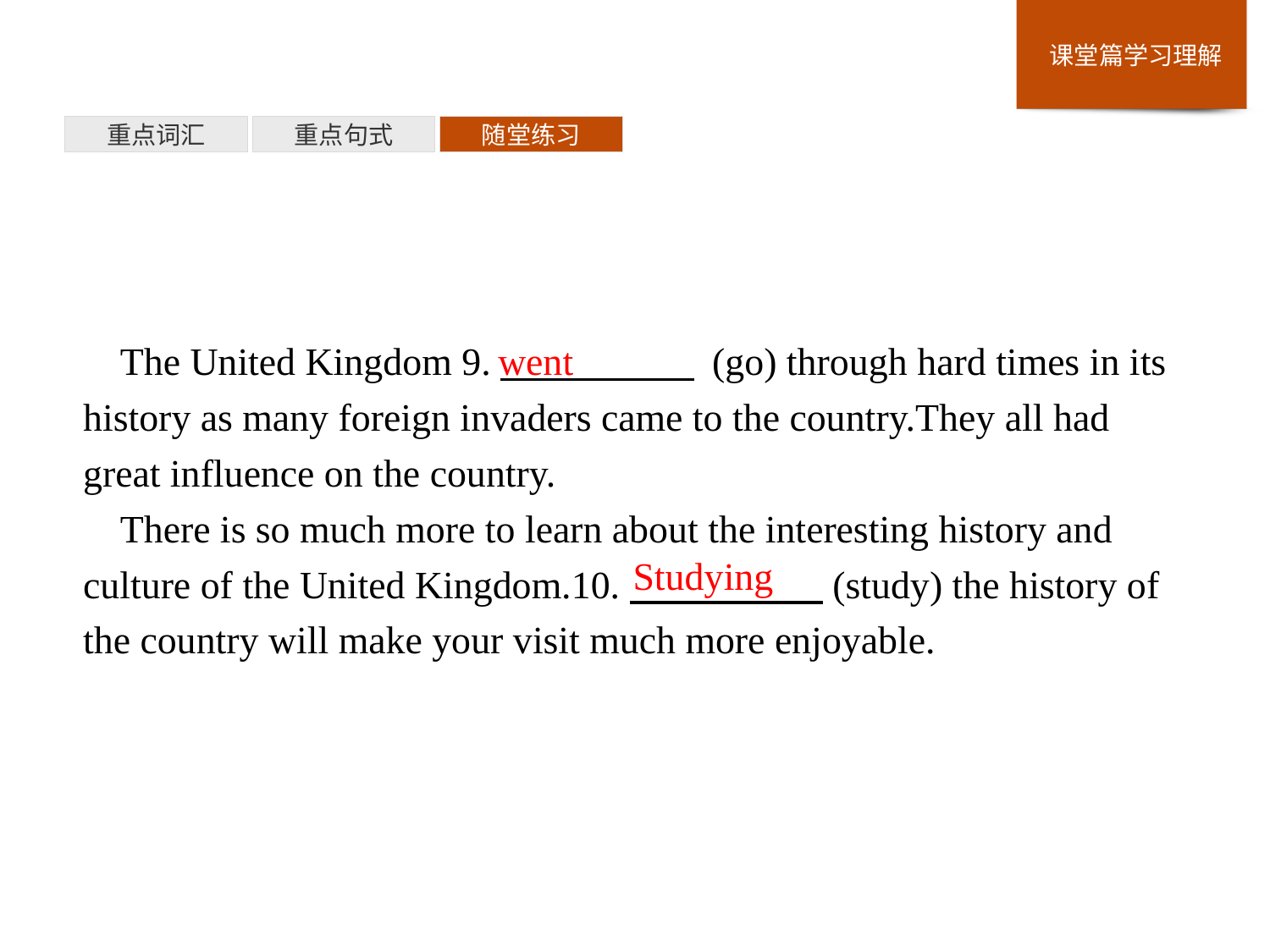

重点词汇
重点句式
随堂练习
The United Kingdom 9.　　　　　 (go) through hard times in its history as many foreign invaders came to the country.They all had great influence on the country.
There is so much more to learn about the interesting history and culture of the United Kingdom.10.　　　　　(study) the history of the country will make your visit much more enjoyable.
went
Studying